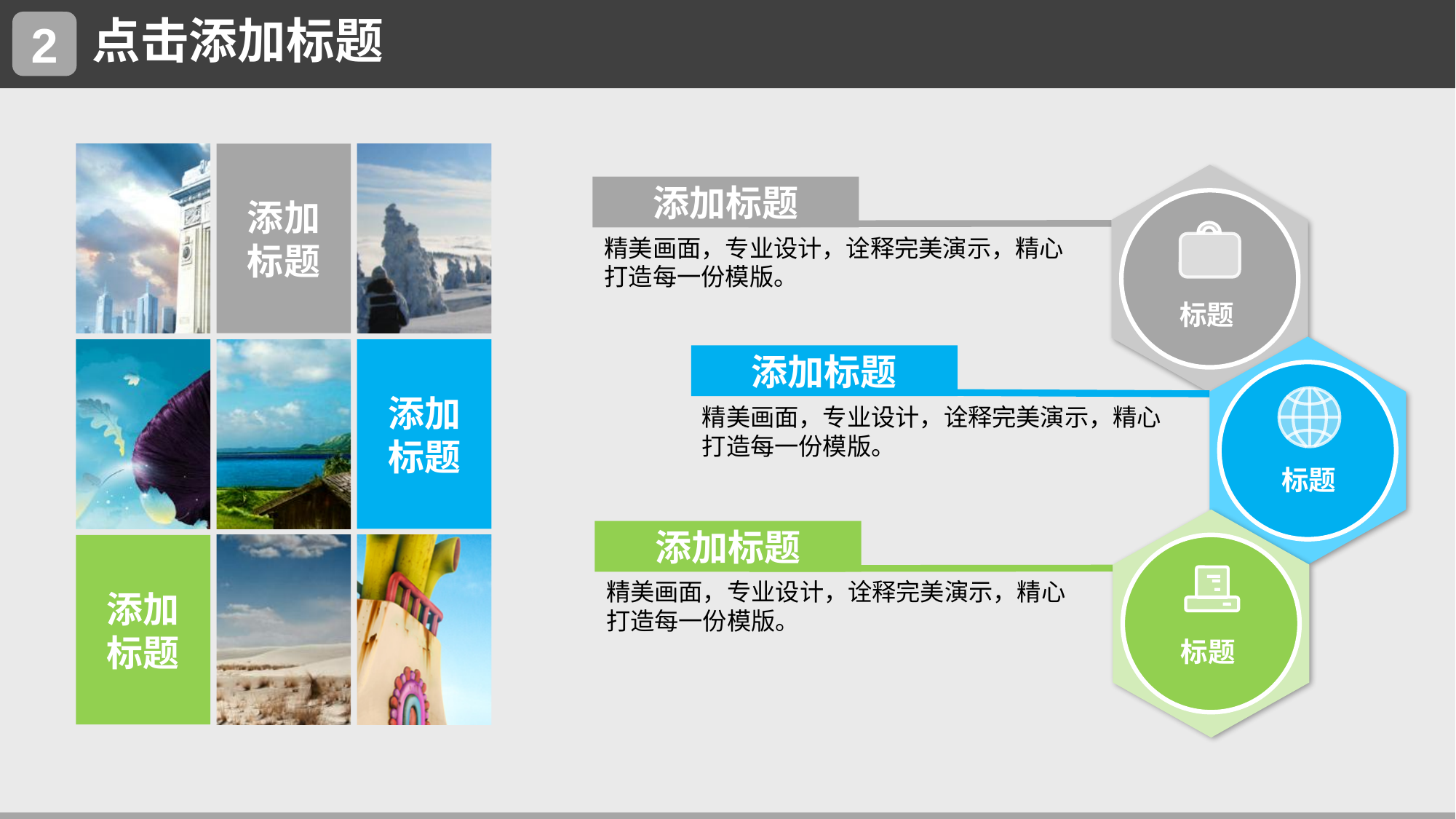

点击添加标题
2

添加
标题

添加标题

精美画面，专业设计，诠释完美演示，精心打造每一份模版。
标题

添加
标题
添加标题

精美画面，专业设计，诠释完美演示，精心打造每一份模版。

标题
添加标题

添加
标题

精美画面，专业设计，诠释完美演示，精心打造每一份模版。
标题